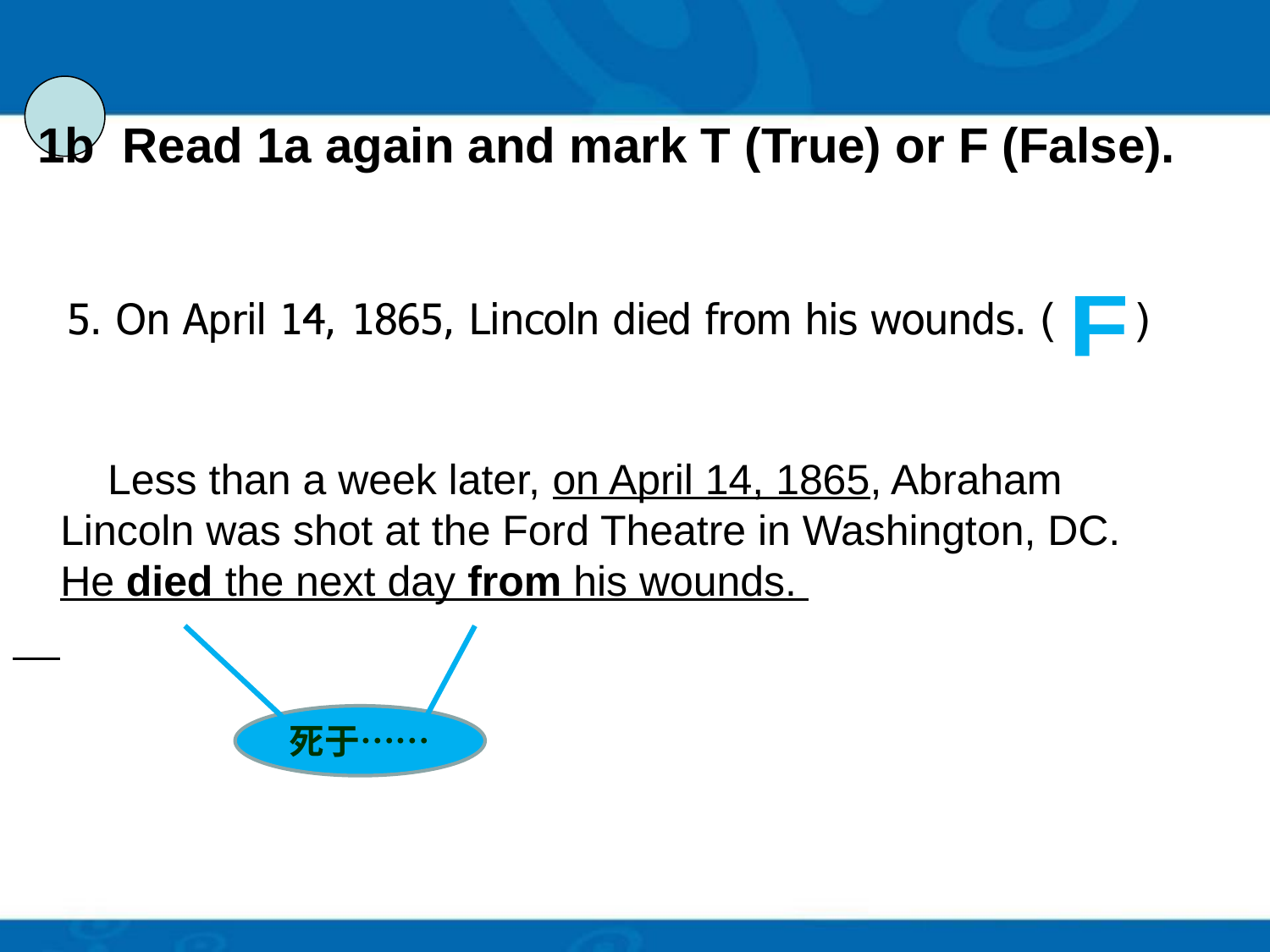

# 1b  Read 1a again and mark T (True) or F (False).

5. On April 14, 1865, Lincoln died from his wounds. (      )

F
        Less than a week later, on April 14, 1865, Abraham Lincoln was shot at the Ford Theatre in Washington, DC. He died the next day from his wounds.

死于……